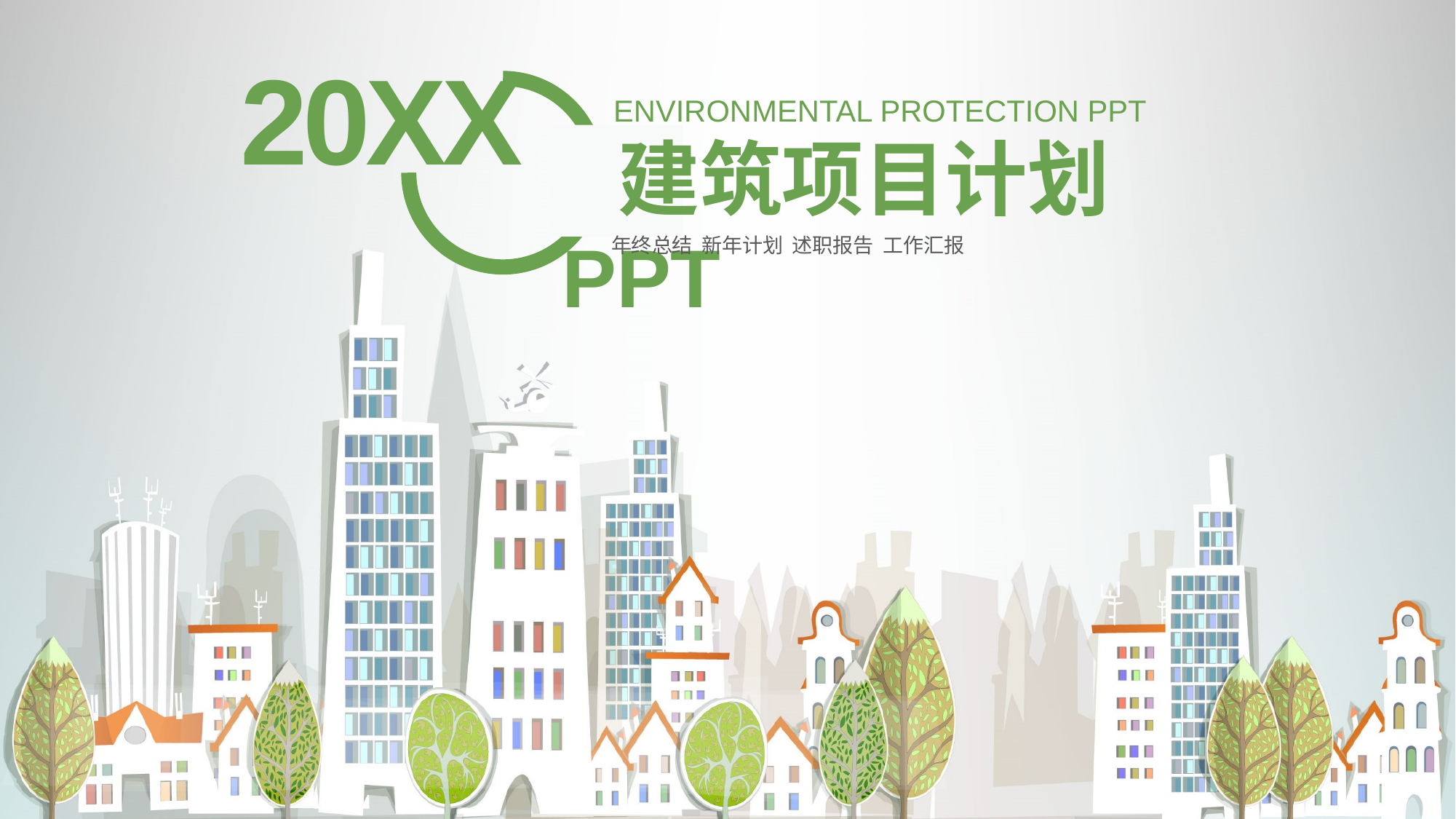

20XX

ENVIRONMENTAL PROTECTION PPT
  建筑项目计划PPT
年终总结  新年计划  述职报告  工作汇报